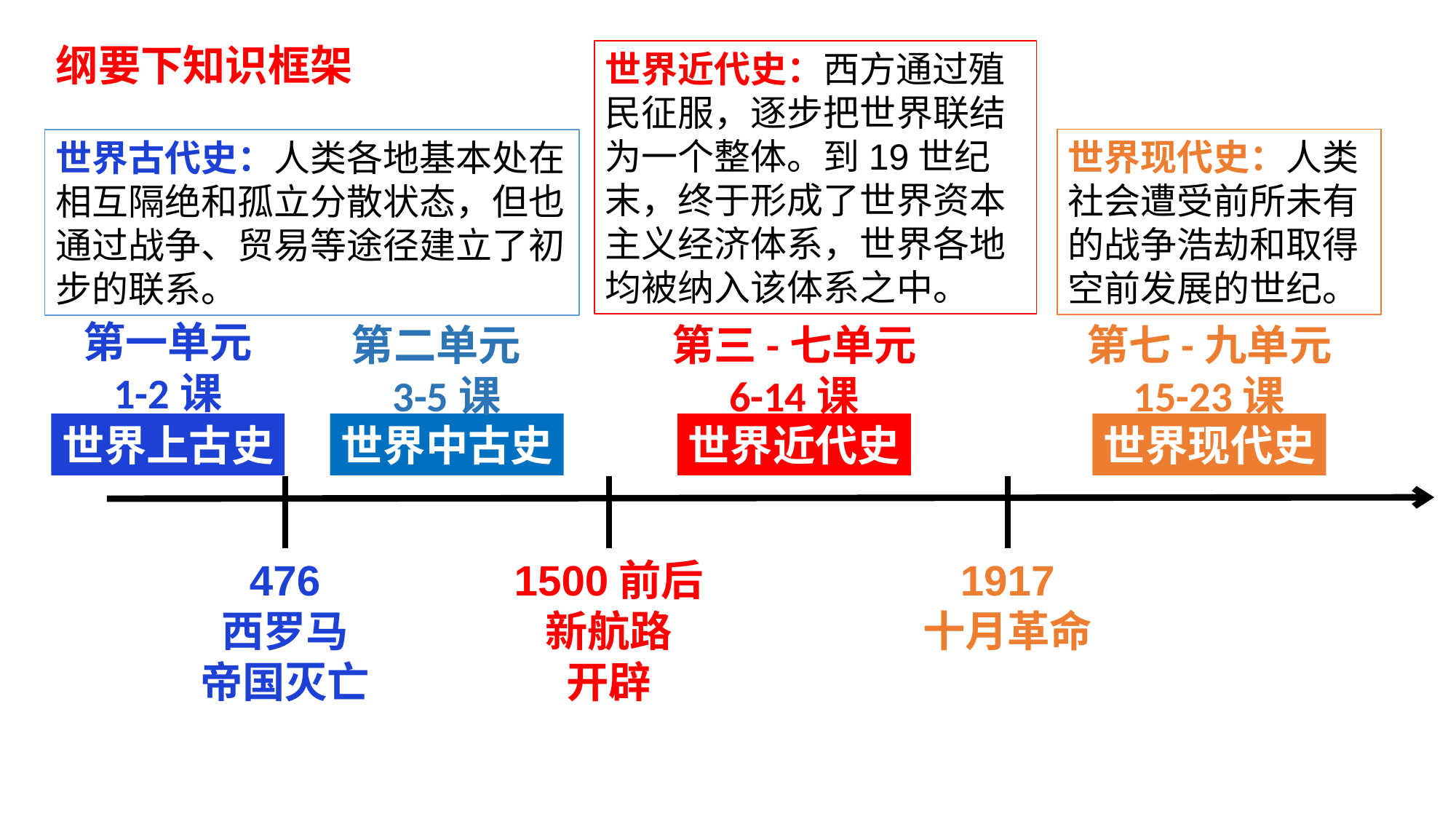

纲要下知识框架
世界近代史：西方通过殖民征服，逐步把世界联结为一个整体。到19世纪末，终于形成了世界资本主义经济体系，世界各地均被纳入该体系之中。
世界现代史：人类社会遭受前所未有的战争浩劫和取得空前发展的世纪。
世界古代史：人类各地基本处在相互隔绝和孤立分散状态，但也通过战争、贸易等途径建立了初步的联系。
第一单元
1-2课
第七-九单元
15-23课
第三-七单元
6-14课
第二单元
3-5课
世界上古史
世界中古史
世界近代史
世界现代史
476
西罗马
帝国灭亡
1500前后
新航路
开辟
1917
十月革命